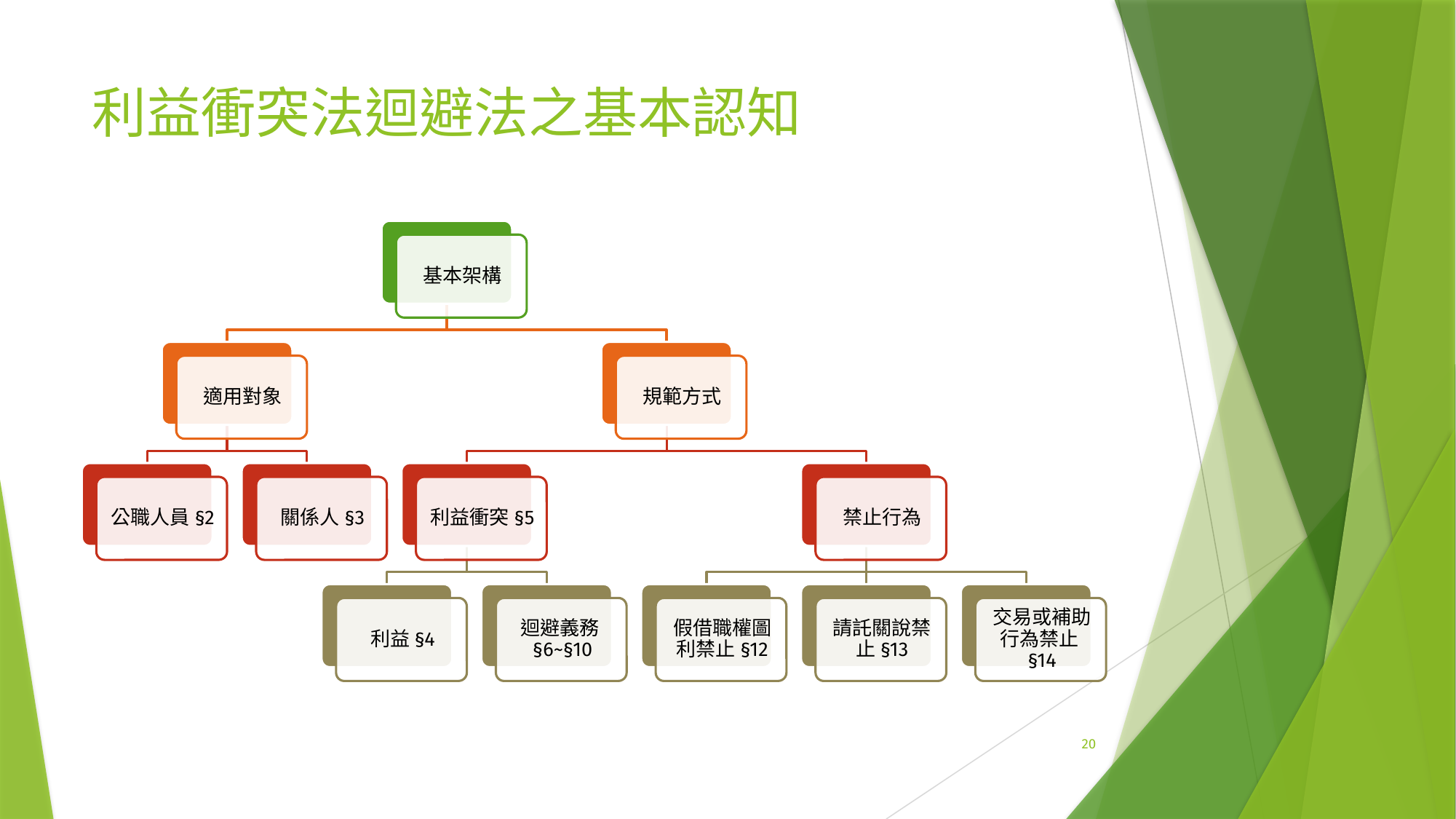

# 利益衝突法迴避法之基本認知
基本架構
適用對象
公職人員§2
關係人§3
規範方式
利益衝突§5
利益§4
迴避義務§6~§10
禁止行為
假借職權圖利禁止§12
請託關說禁止§13
交易或補助行為禁止§14
20